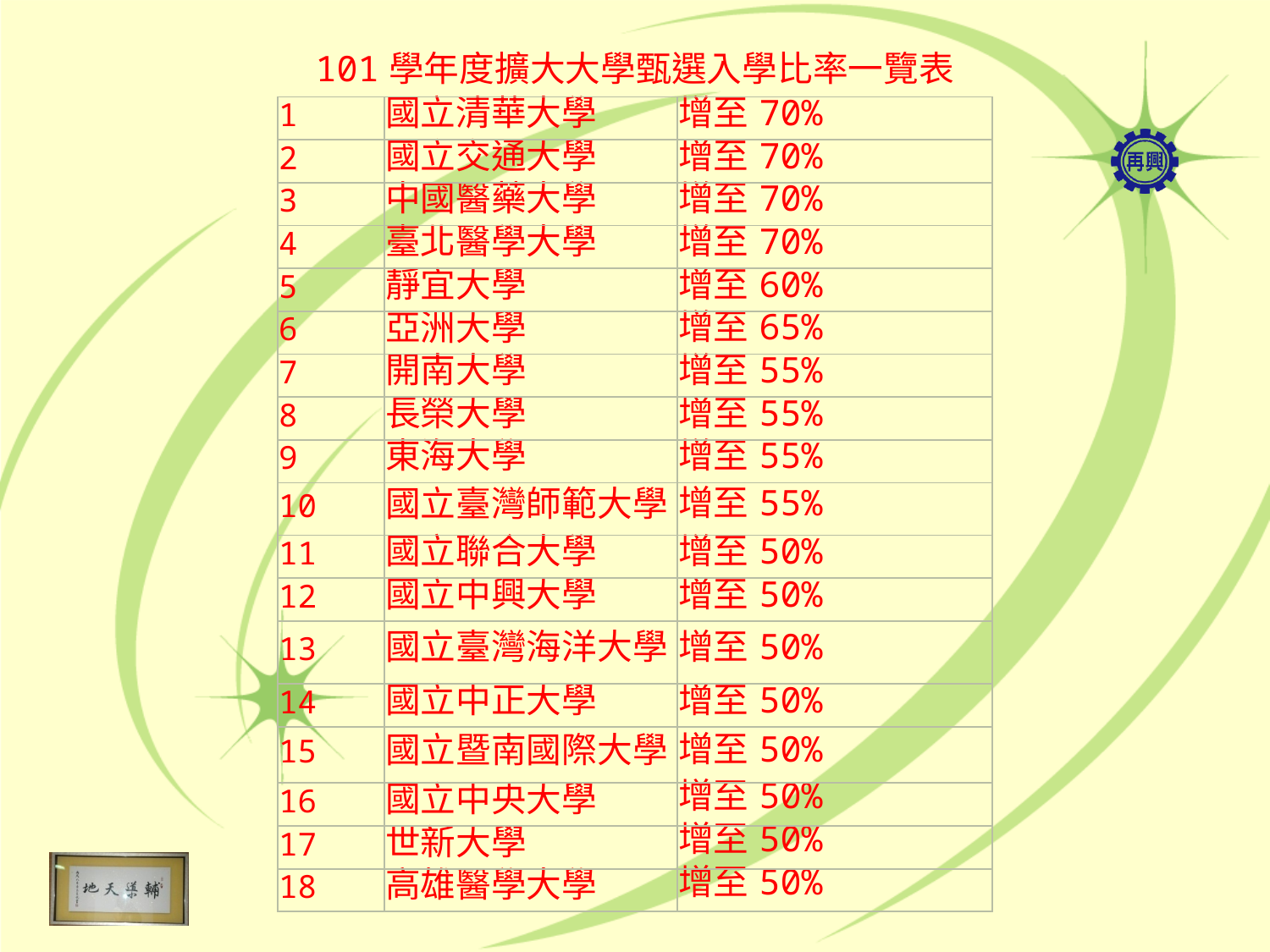

| 101學年度擴大大學甄選入學比率一覽表 |  |  |
| --- | --- | --- |
| 1 | 國立清華大學 | 增至70% |
| 2 | 國立交通大學 | 增至70% |
| 3 | 中國醫藥大學 | 增至70% |
| 4 | 臺北醫學大學 | 增至70% |
| 5 | 靜宜大學 | 增至60% |
| 6 | 亞洲大學 | 增至65% |
| 7 | 開南大學 | 增至55% |
| 8 | 長榮大學 | 增至55% |
| 9 | 東海大學 | 增至55% |
| 10 | 國立臺灣師範大學 | 增至55% |
| 11 | 國立聯合大學 | 增至50% |
| 12 | 國立中興大學 | 增至50% |
| 13 | 國立臺灣海洋大學 | 增至50% |
| 14 | 國立中正大學 | 增至50% |
| 15 | 國立暨南國際大學 | 增至50% |
| 16 | 國立中央大學 | 增至50% |
| 17 | 世新大學 | 增至50% |
| 18 | 高雄醫學大學 | 增至50% |